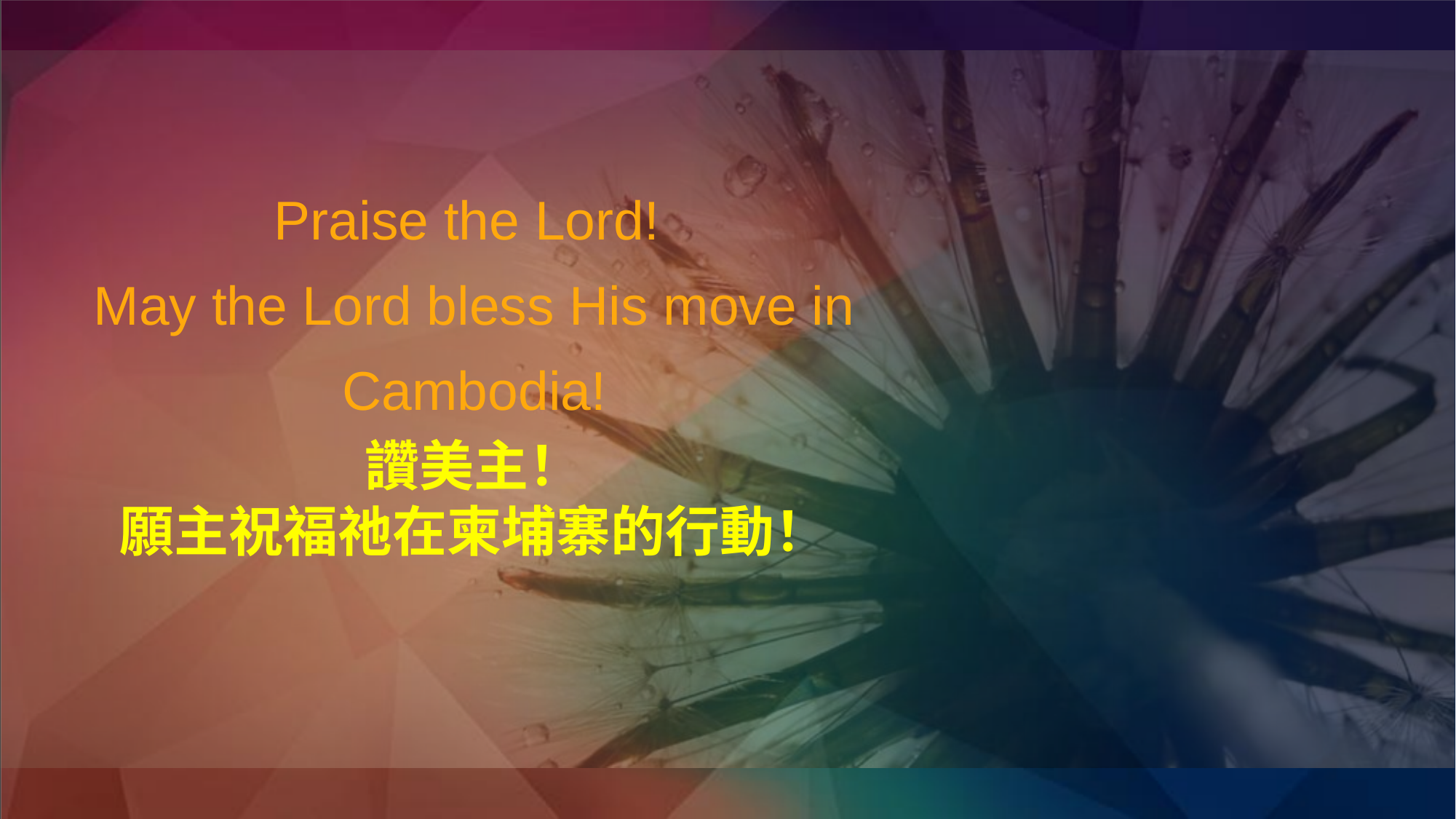

Praise the Lord!
May the Lord bless His move in Cambodia!

讚美主！
願主祝福祂在柬埔寨的行動！